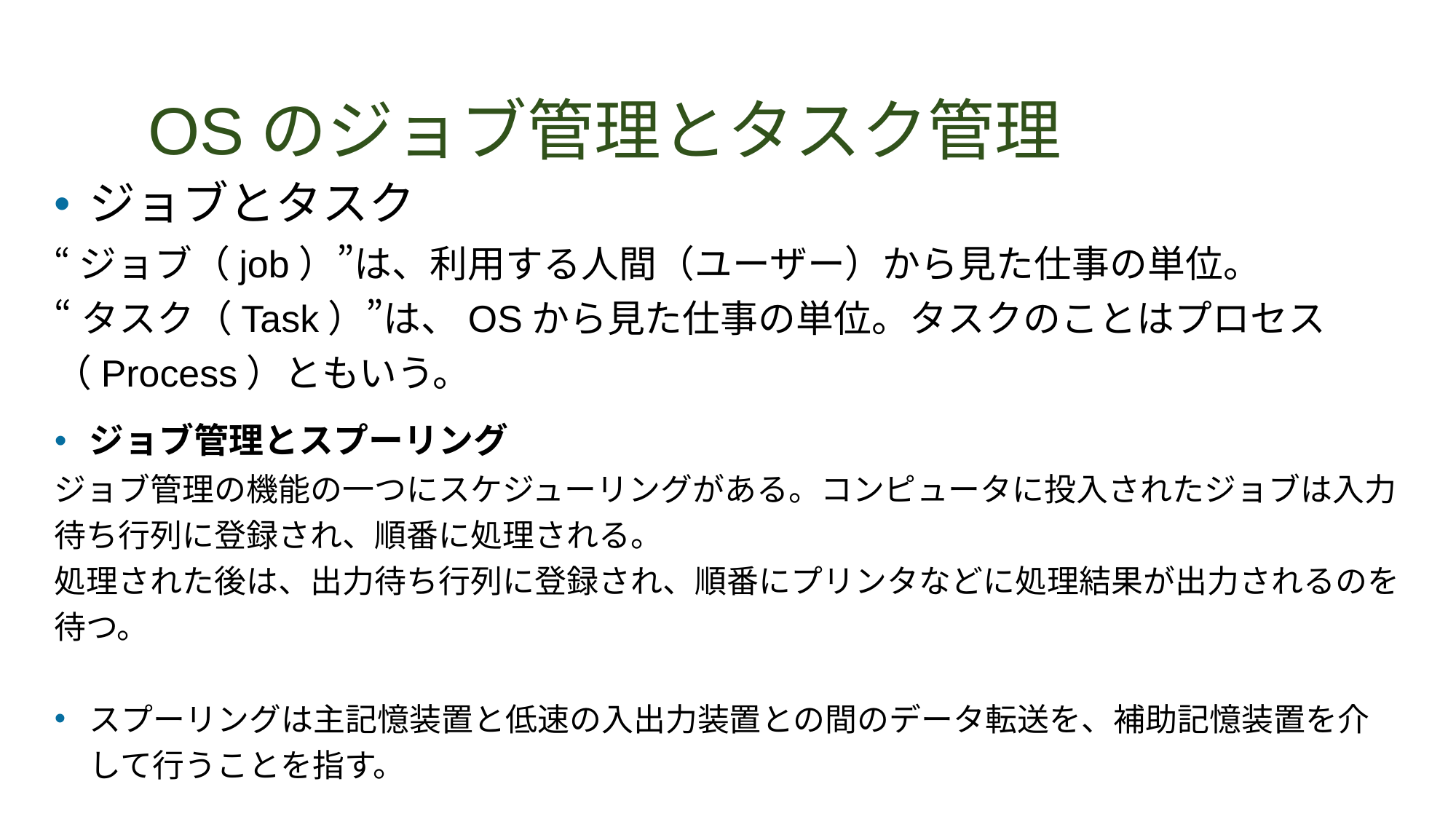

# OSのジョブ管理とタスク管理
ジョブとタスク
“ジョブ（job）”は、利用する人間（ユーザー）から見た仕事の単位。
“タスク（Task）”は、OSから見た仕事の単位。タスクのことはプロセス（Process）ともいう。
ジョブ管理とスプーリング
ジョブ管理の機能の一つにスケジューリングがある。コンピュータに投入されたジョブは入力待ち行列に登録され、順番に処理される。
処理された後は、出力待ち行列に登録され、順番にプリンタなどに処理結果が出力されるのを待つ。

スプーリングは主記憶装置と低速の入出力装置との間のデータ転送を、補助記憶装置を介して行うことを指す。